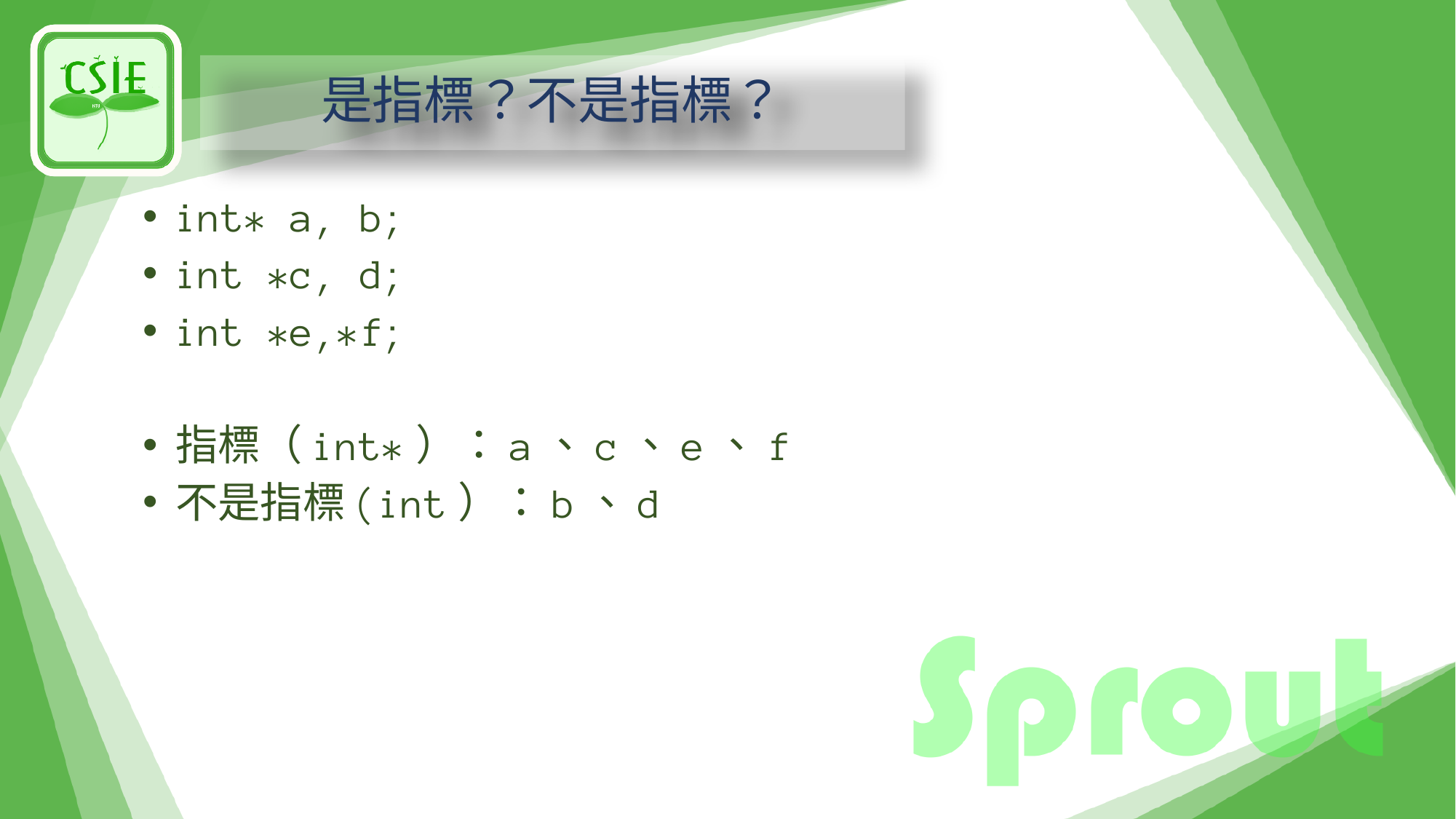

# 是指標？不是指標？
int* a, b;
int *c, d;
int *e,*f;

指標（int*）：a、c、e、f
不是指標(int）：b、d